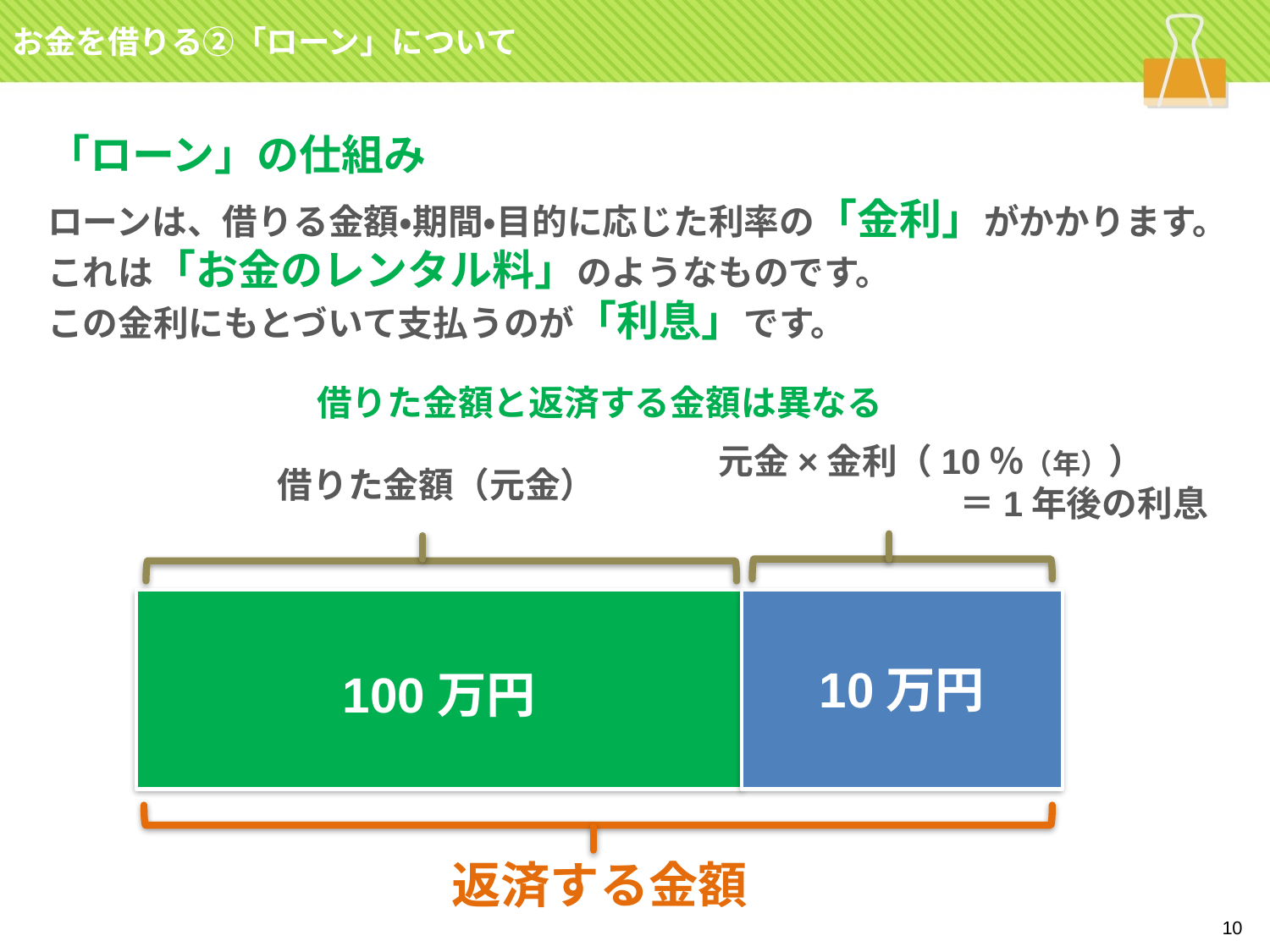

お金を借りる②「ローン」について
「ローン」の仕組み
ローンは、借りる金額・期間・目的に応じた利率の「金利」がかかります。
これは「お金のレンタル料」のようなものです。
この金利にもとづいて支払うのが「利息」です。

借りた金額と返済する金額は異なる

元金×金利（10％（年））
＝1年後の利息
借りた金額（元金）

10万円
100万円
返済する金額
10